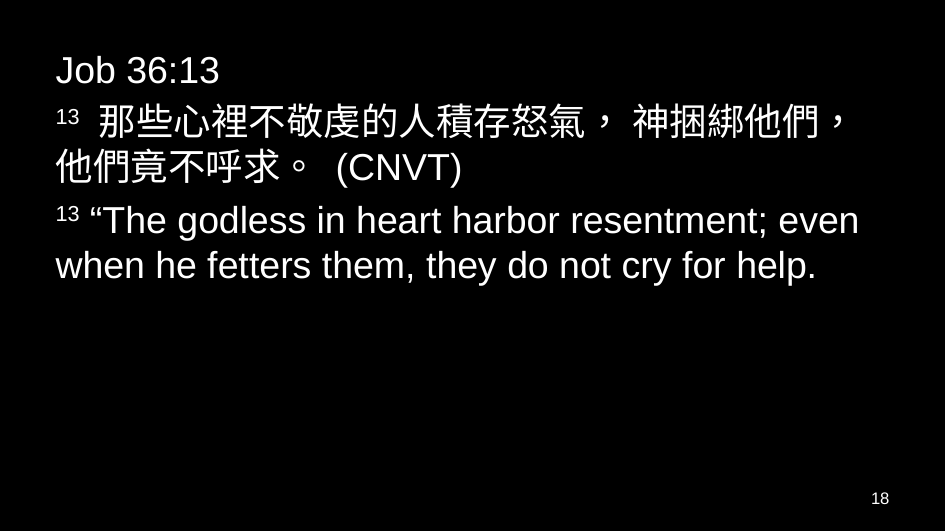

Job 36:13
13 那些心裡不敬虔的人積存怒氣， 神捆綁他們，他們竟不呼求。 (CNVT)
13 “The godless in heart harbor resentment; even when he fetters them, they do not cry for help.
18